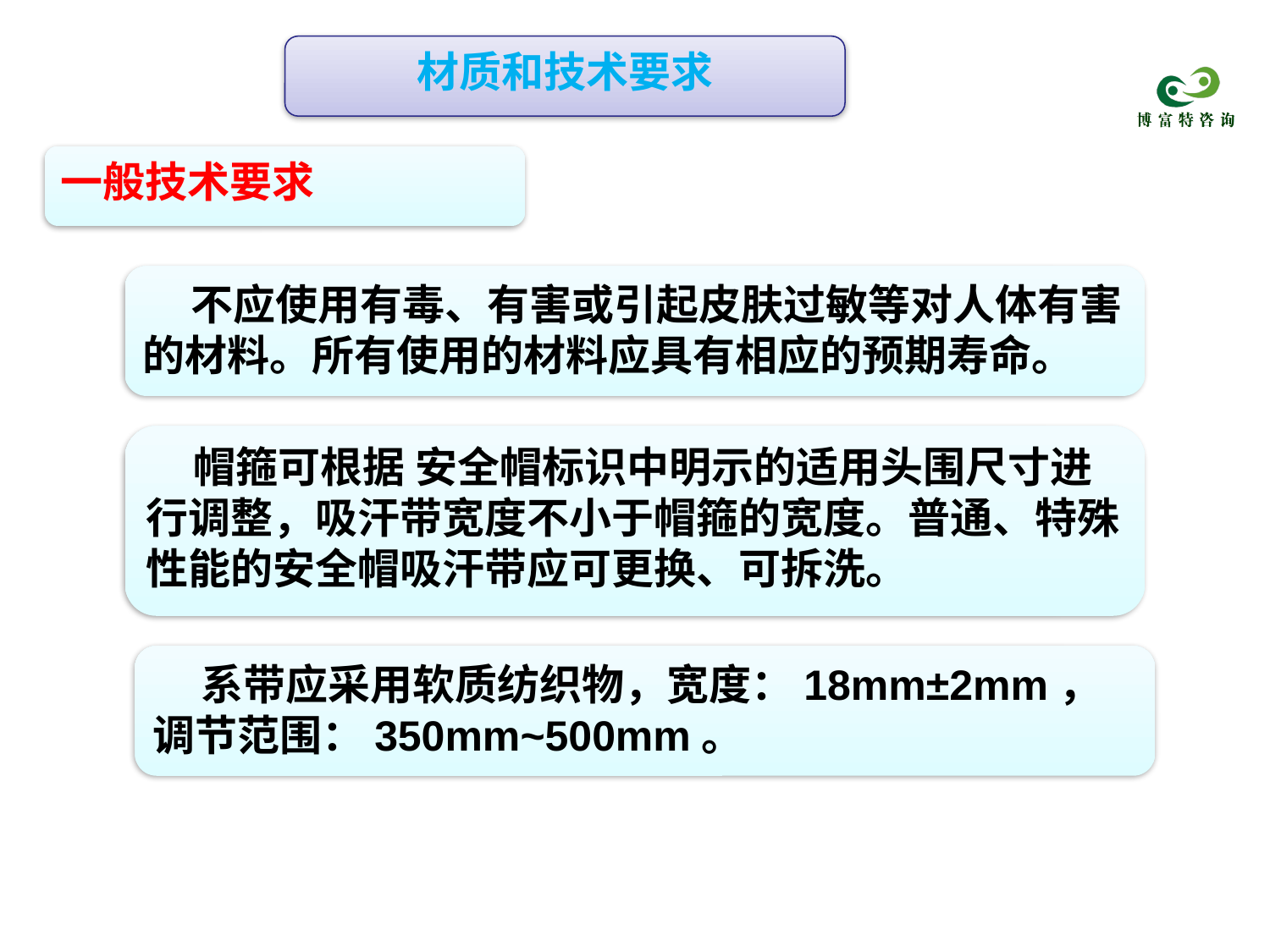

材质和技术要求
一般技术要求
    不应使用有毒、有害或引起皮肤过敏等对人体有害的材料。所有使用的材料应具有相应的预期寿命。
    帽箍可根据 安全帽标识中明示的适用头围尺寸进行调整，吸汗带宽度不小于帽箍的宽度。普通、特殊性能的安全帽吸汗带应可更换、可拆洗。
    系带应采用软质纺织物，宽度：18mm±2mm，调节范围：350mm~500mm。